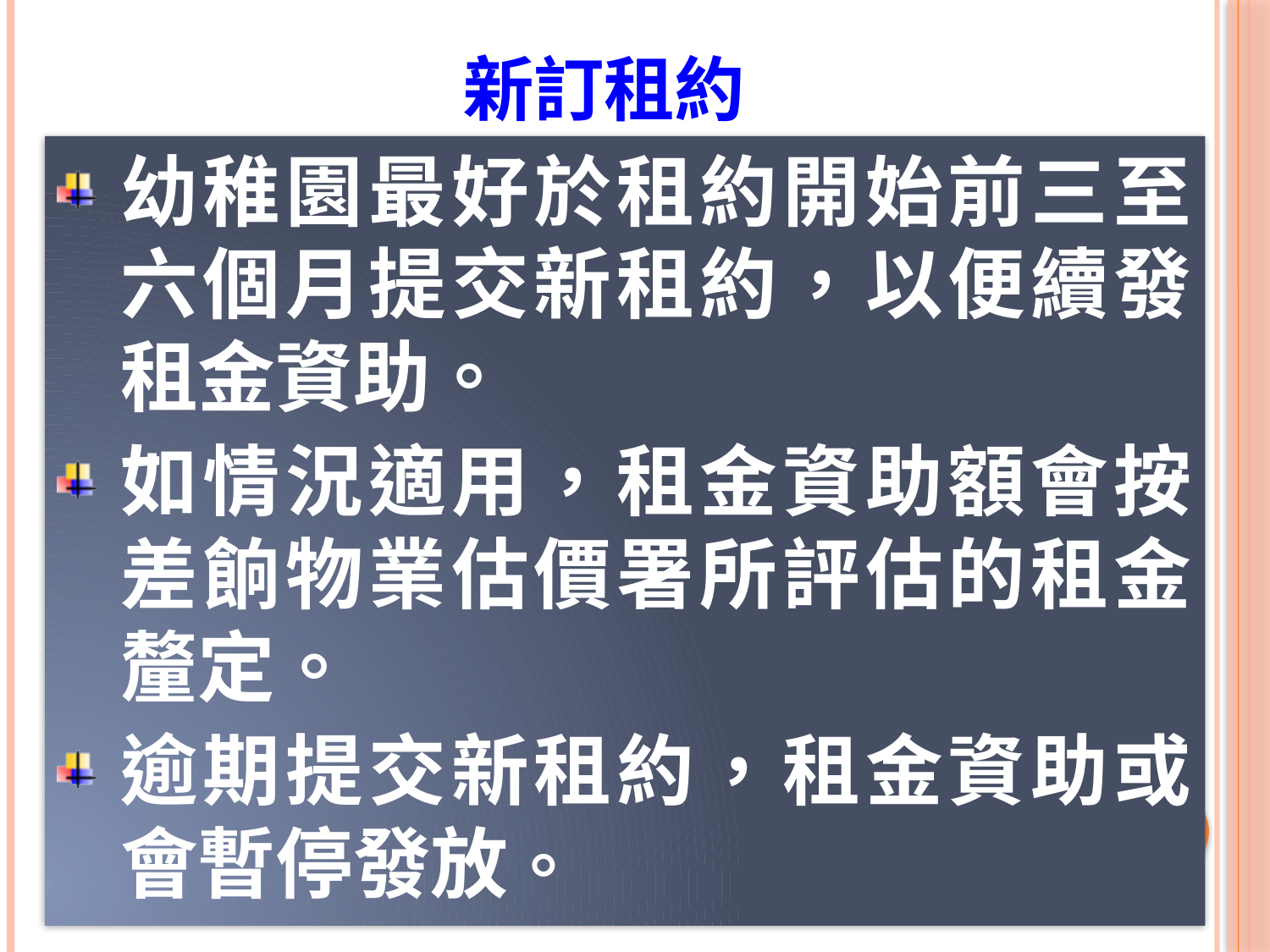

# 新訂租約
幼稚園最好於租約開始前三至六個月提交新租約，以便續發租金資助。
如情況適用，租金資助額會按差餉物業估價署所評估的租金釐定。
逾期提交新租約，租金資助或會暫停發放。